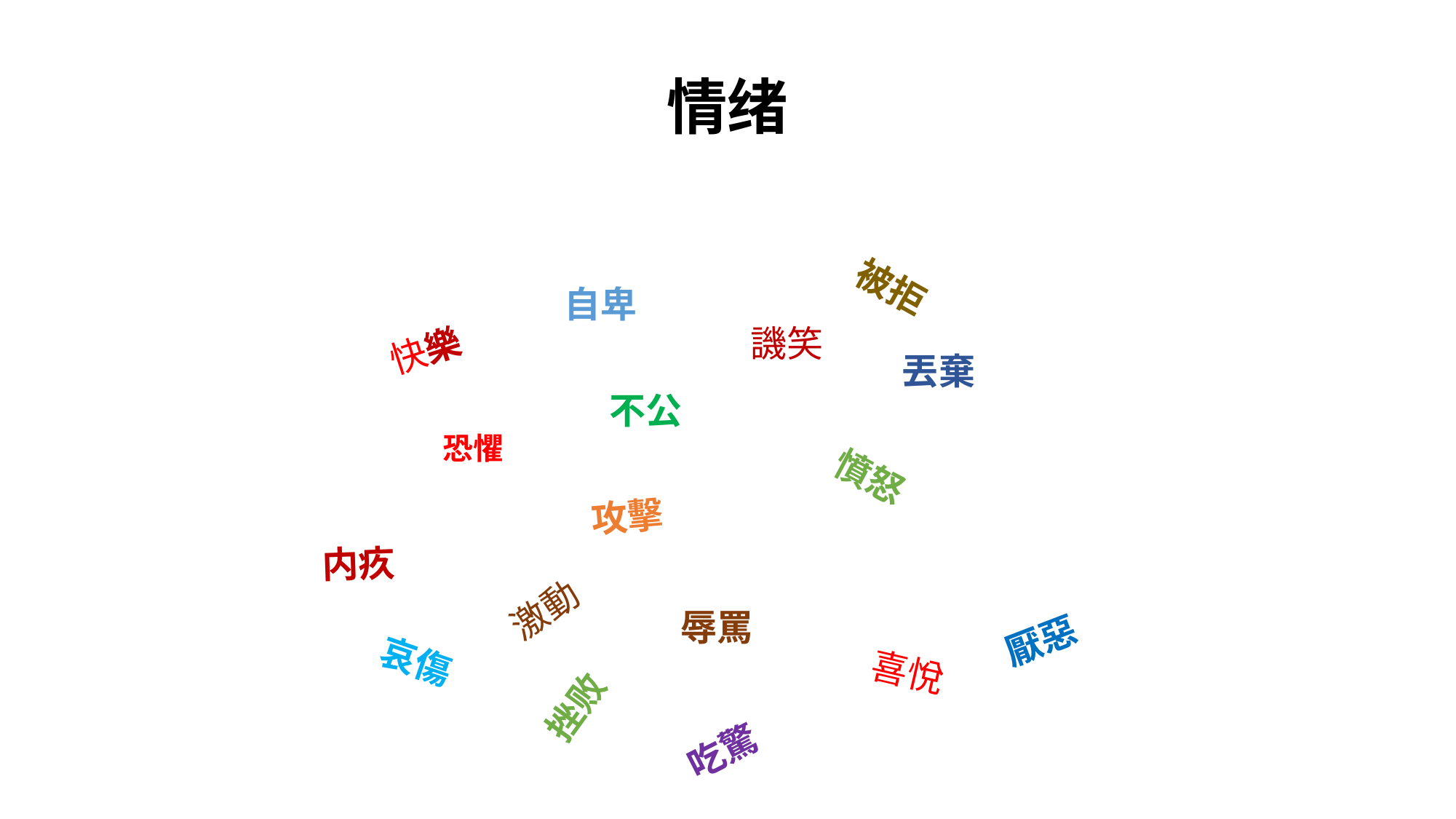

# 情绪
被拒
自卑
譏笑
快樂
丟棄
不公

    喜悅
                                    憤怒
恐懼

厭惡

辱罵
攻擊
内疚

吃驚
激動
                    哀傷
挫败